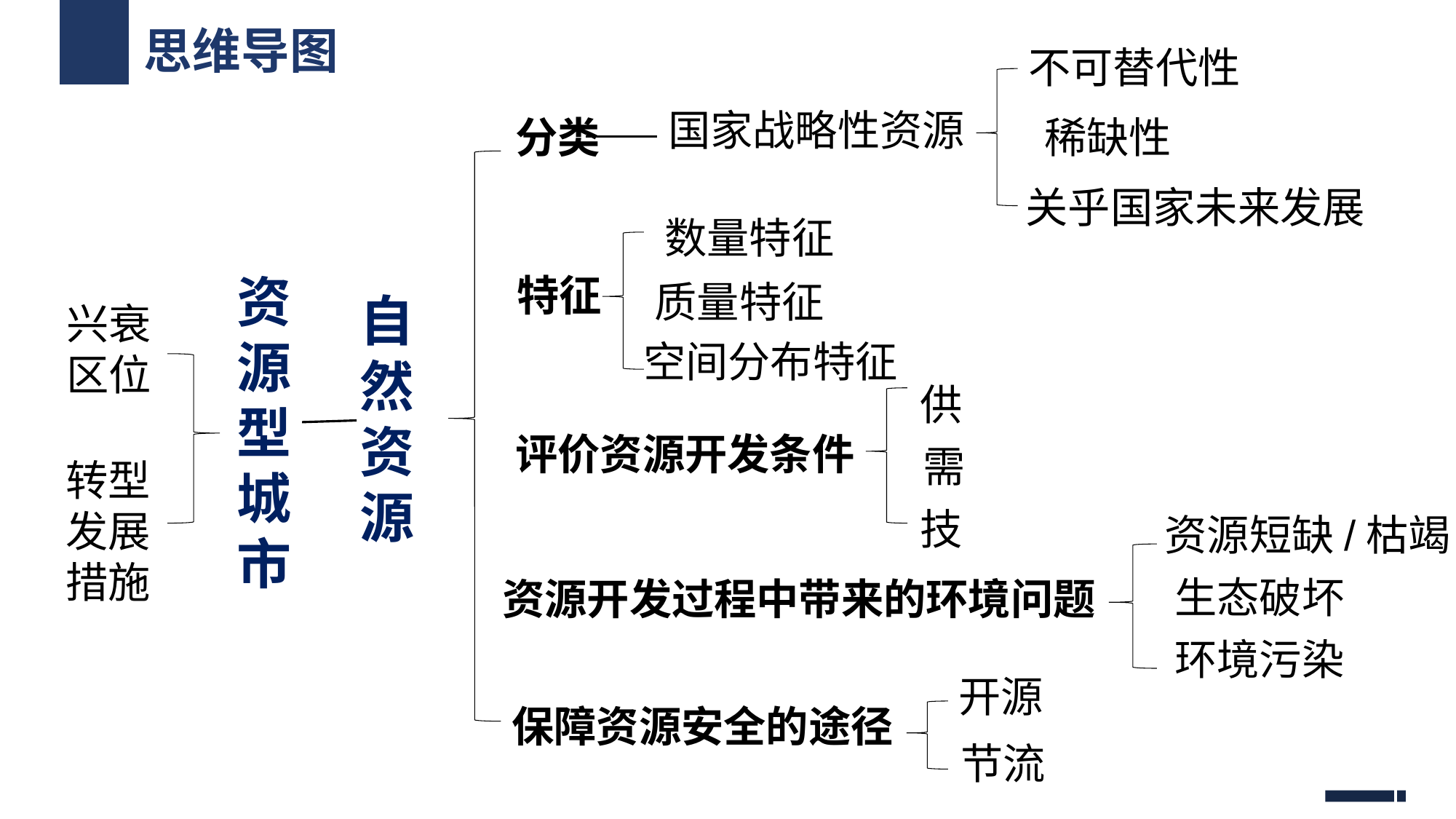

思维导图
不可替代性

国家战略性资源
分类
稀缺性
关乎国家未来发展

数量特征

特征
质量特征
兴衰区位
空间分布特征
转型发展措施
资源型城市
自然资源

供

评价资源开发条件
需
技
资源短缺/枯竭

生态破坏
资源开发过程中带来的环境问题
环境污染
开源
保障资源安全的途径

节流